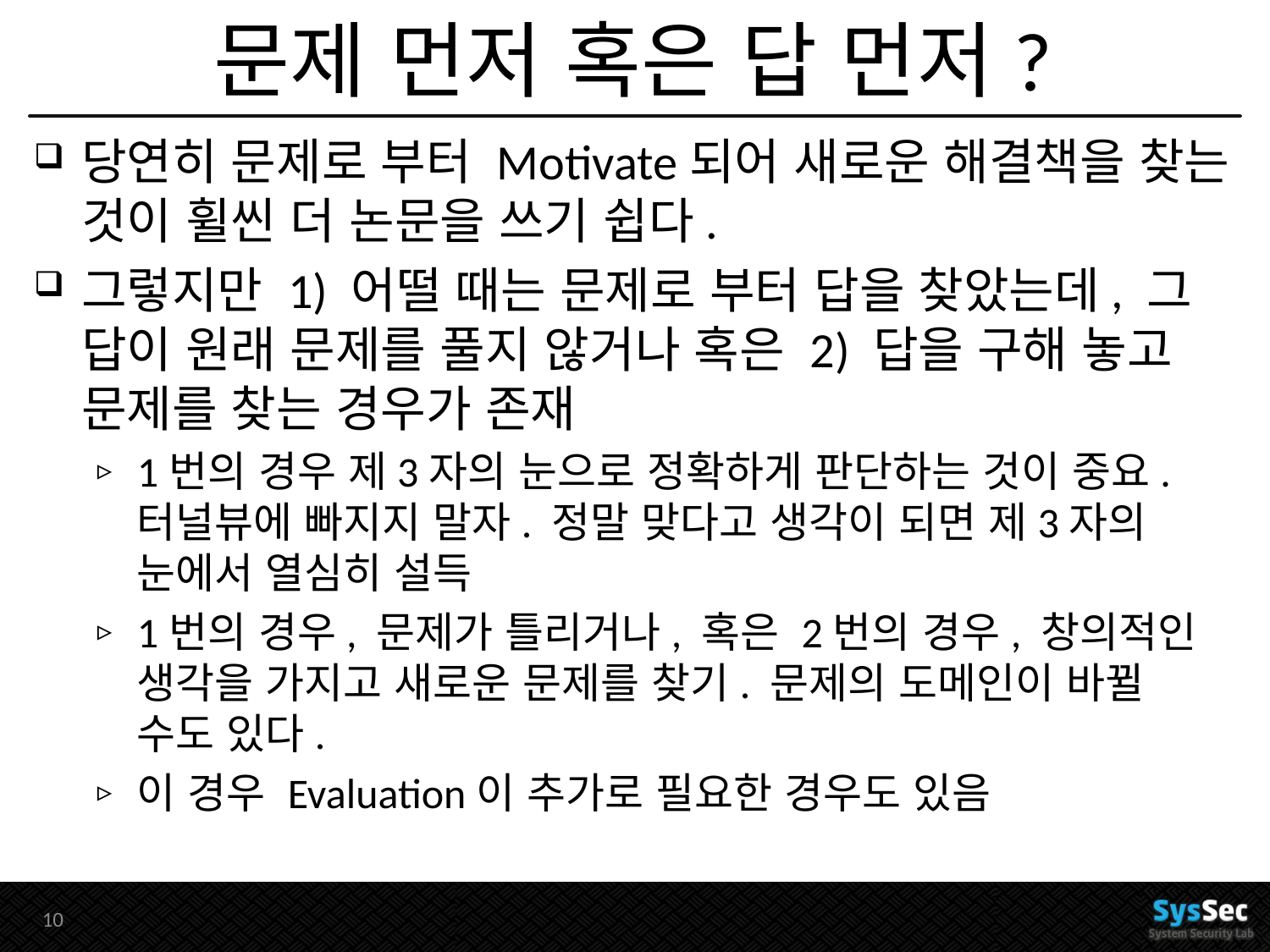

# 문제 먼저 혹은 답 먼저?
당연히 문제로 부터 Motivate되어 새로운 해결책을 찾는 것이 휠씬 더 논문을 쓰기 쉽다.
그렇지만 1) 어떨 때는 문제로 부터 답을 찾았는데, 그 답이 원래 문제를 풀지 않거나 혹은 2) 답을 구해 놓고 문제를 찾는 경우가 존재
1번의 경우 제3자의 눈으로 정확하게 판단하는 것이 중요. 터널뷰에 빠지지 말자. 정말 맞다고 생각이 되면 제3자의 눈에서 열심히 설득
1번의 경우, 문제가 틀리거나, 혹은 2번의 경우, 창의적인 생각을 가지고 새로운 문제를 찾기. 문제의 도메인이 바뀔 수도 있다.
이 경우 Evaluation이 추가로 필요한 경우도 있음

10